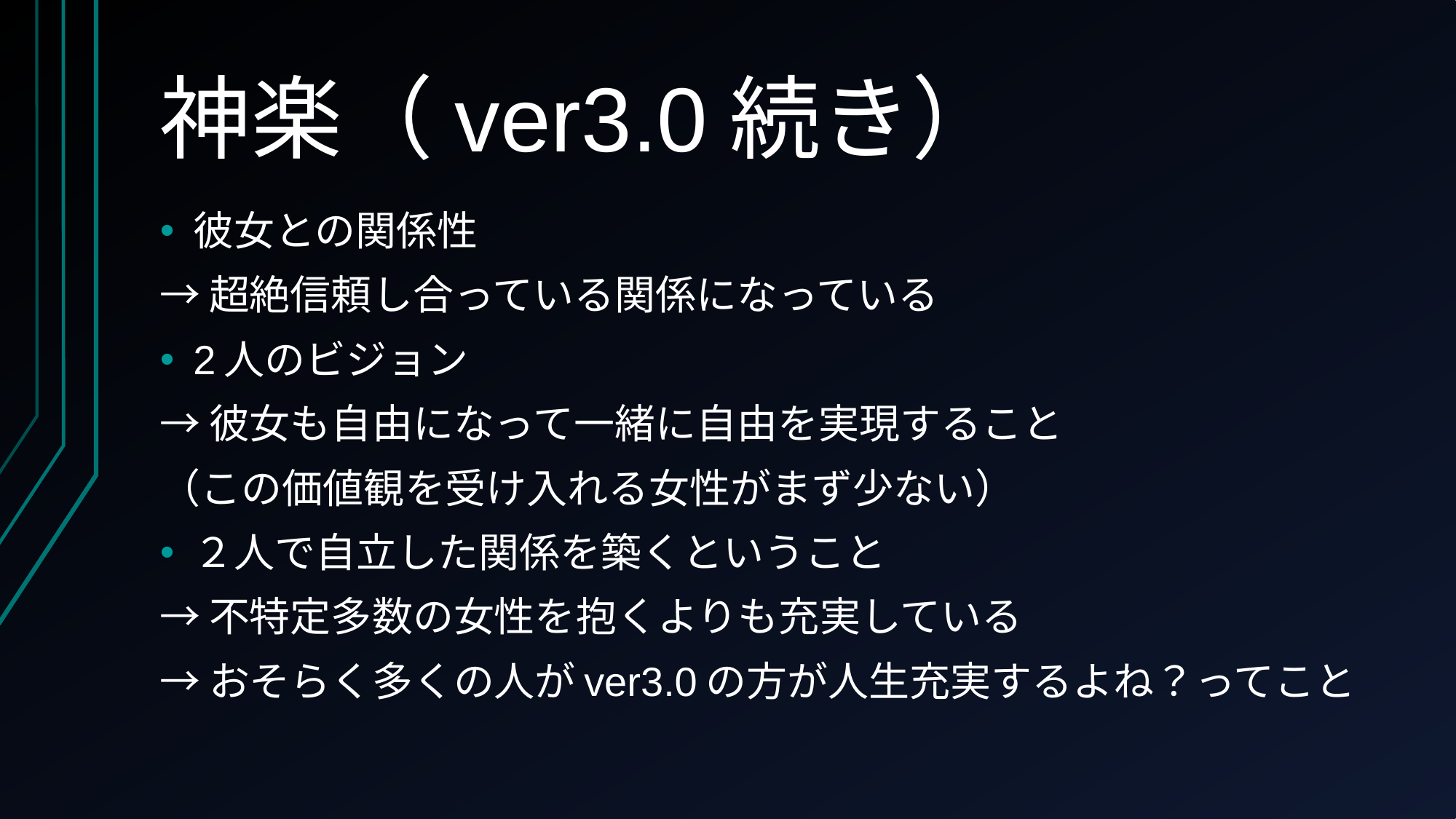

# 神楽（ver3.0続き）
彼女との関係性
→超絶信頼し合っている関係になっている
2人のビジョン
→彼女も自由になって一緒に自由を実現すること
（この価値観を受け入れる女性がまず少ない）
２人で自立した関係を築くということ
→不特定多数の女性を抱くよりも充実している
→おそらく多くの人がver3.0の方が人生充実するよね？ってこと